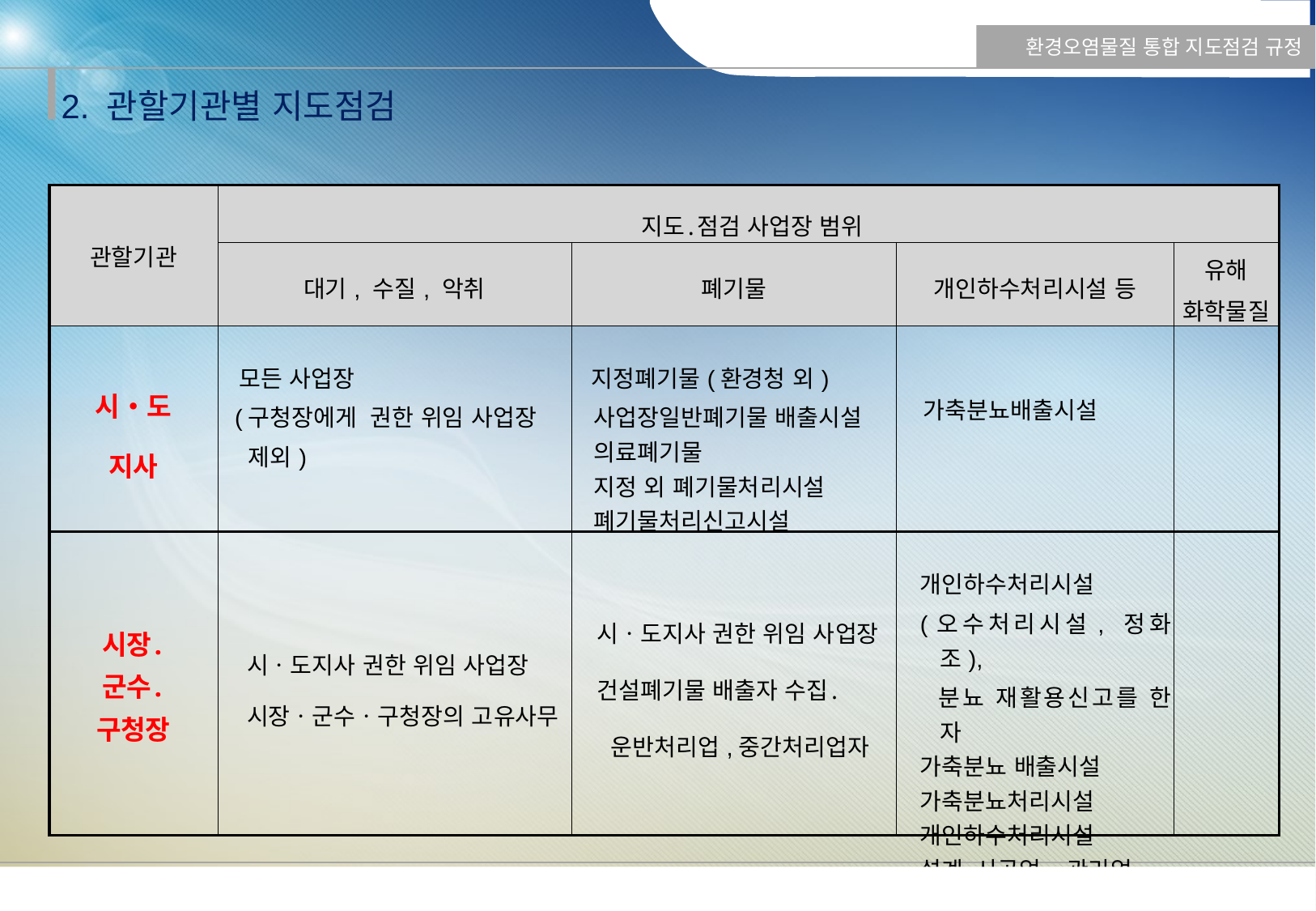

환경오염물질 통합 지도점검 규정
2. 관할기관별 지도점검
| 관할기관 | 지도․점검 사업장 범위 |  |  |  |
| --- | --- | --- | --- | --- |
|  | 대기, 수질, 악취 | 폐기물 | 개인하수처리시설 등 | 유해 화학물질 |
| 시‧도 지사 | 모든 사업장 (구청장에게 권한 위임 사업장 제외) | 지정폐기물(환경청 외) 사업장일반폐기물 배출시설 의료폐기물 지정 외 폐기물처리시설 폐기물처리신고시설 | 가축분뇨배출시설 |  |
| 시장․ 군수․ 구청장 | 시ㆍ도지사 권한 위임 사업장 시장ㆍ군수ㆍ구청장의 고유사무 | 시ㆍ도지사 권한 위임 사업장 건설폐기물 배출자 수집․ 운반처리업,중간처리업자 | 개인하수처리시설 (오수처리시설, 정화조), 분뇨 재활용신고를 한 자 가축분뇨 배출시설 가축분뇨처리시설 개인하수처리시설 설계․시공업, 관리업, 분뇨수집운반업, |  |